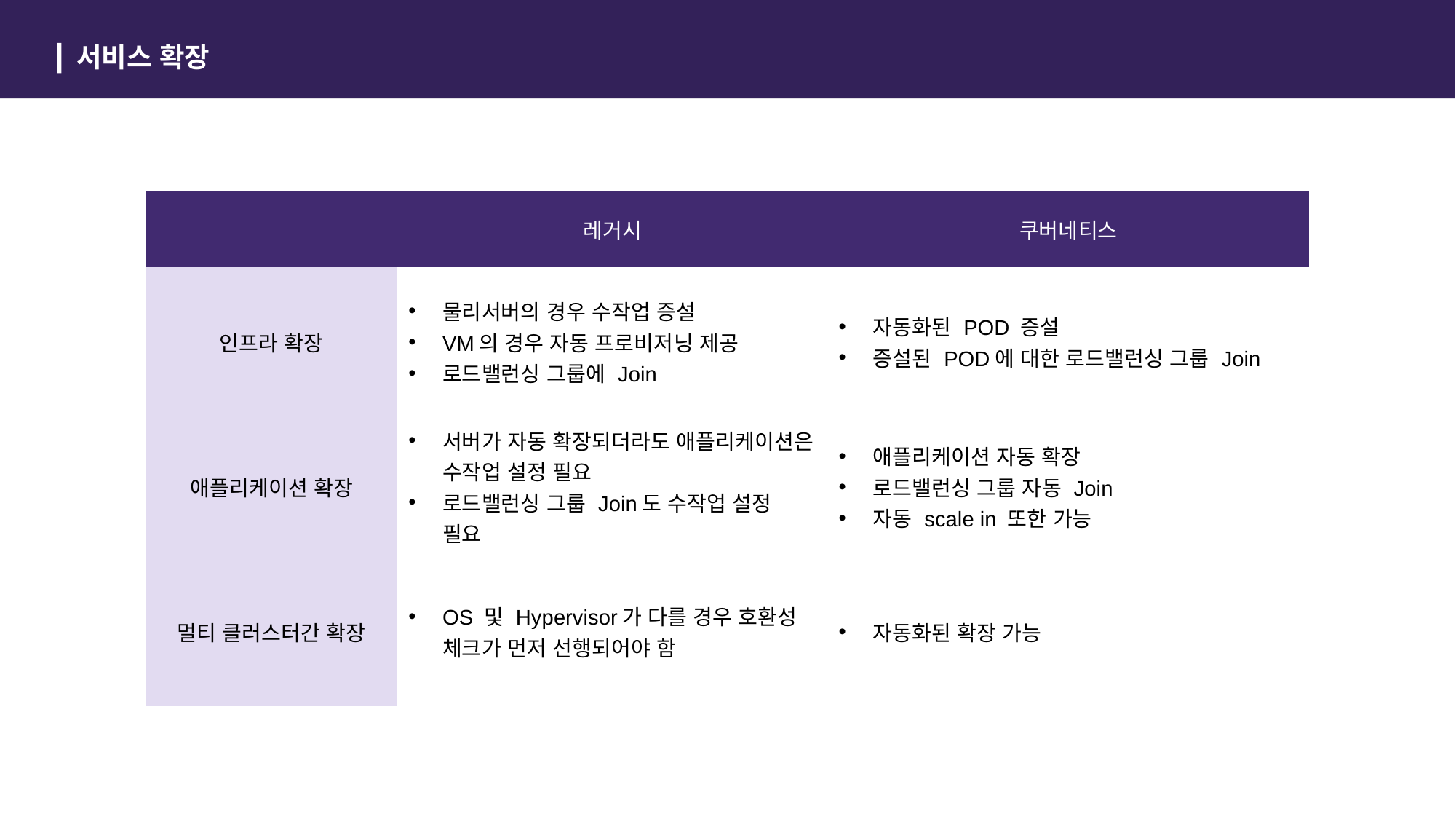

서비스 확장

|  | 레거시 | 쿠버네티스 |
| --- | --- | --- |
| 인프라 확장 | 물리서버의 경우 수작업 증설 VM의 경우 자동 프로비저닝 제공 로드밸런싱 그룹에 Join | 자동화된 POD 증설 증설된 POD에 대한 로드밸런싱 그룹 Join |
| 애플리케이션 확장 | 서버가 자동 확장되더라도 애플리케이션은 수작업 설정 필요 로드밸런싱 그룹 Join도 수작업 설정 필요 | 애플리케이션 자동 확장 로드밸런싱 그룹 자동 Join 자동 scale in 또한 가능 |
| 멀티 클러스터간 확장 | OS 및 Hypervisor가 다를 경우 호환성 체크가 먼저 선행되어야 함 | 자동화된 확장 가능 |